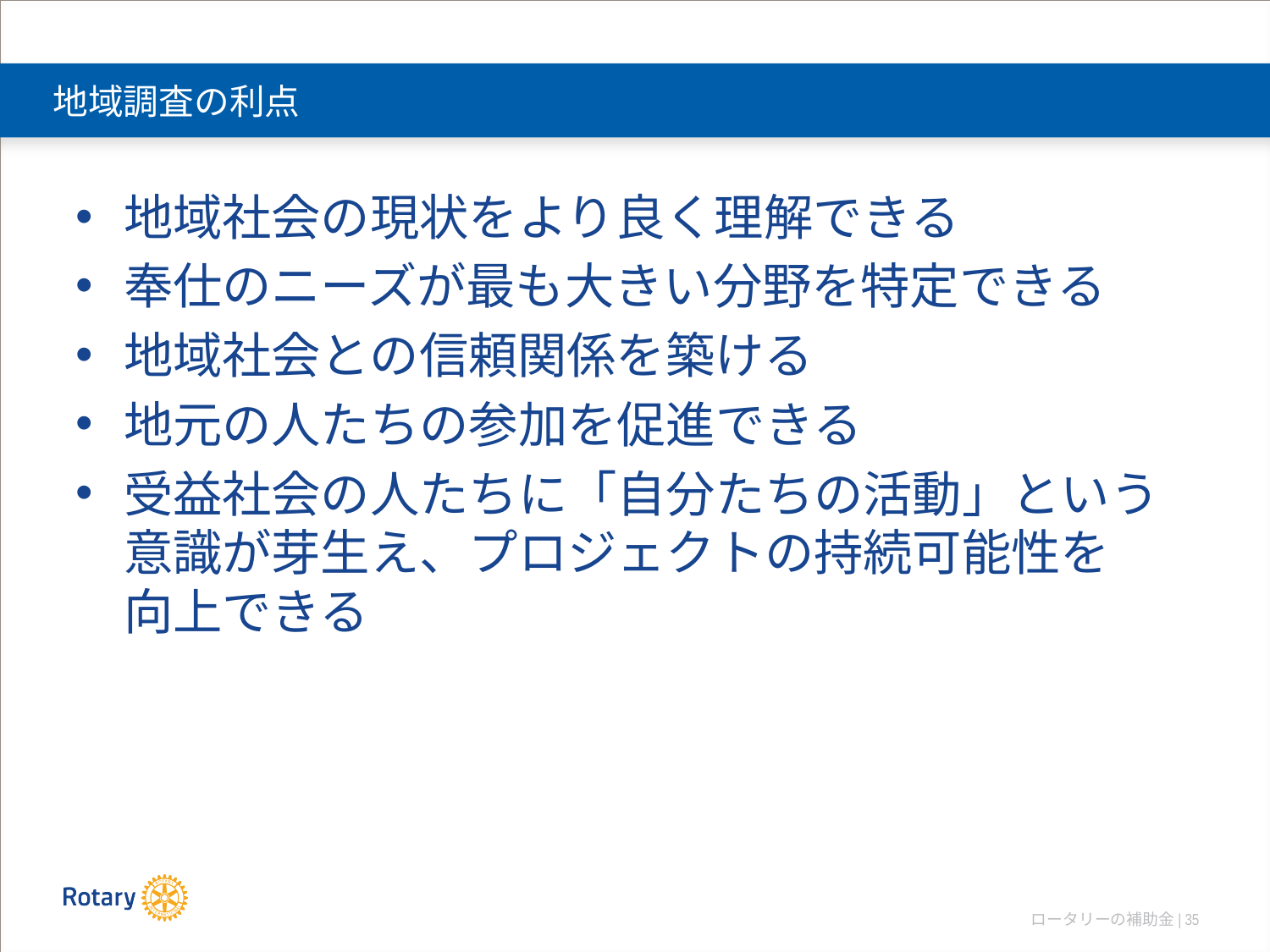

# 地域調査の利点
地域社会の現状をより良く理解できる
奉仕のニーズが最も大きい分野を特定できる
地域社会との信頼関係を築ける
地元の人たちの参加を促進できる
受益社会の人たちに「自分たちの活動」という
意識が芽生え、プロジェクトの持続可能性を
向上できる